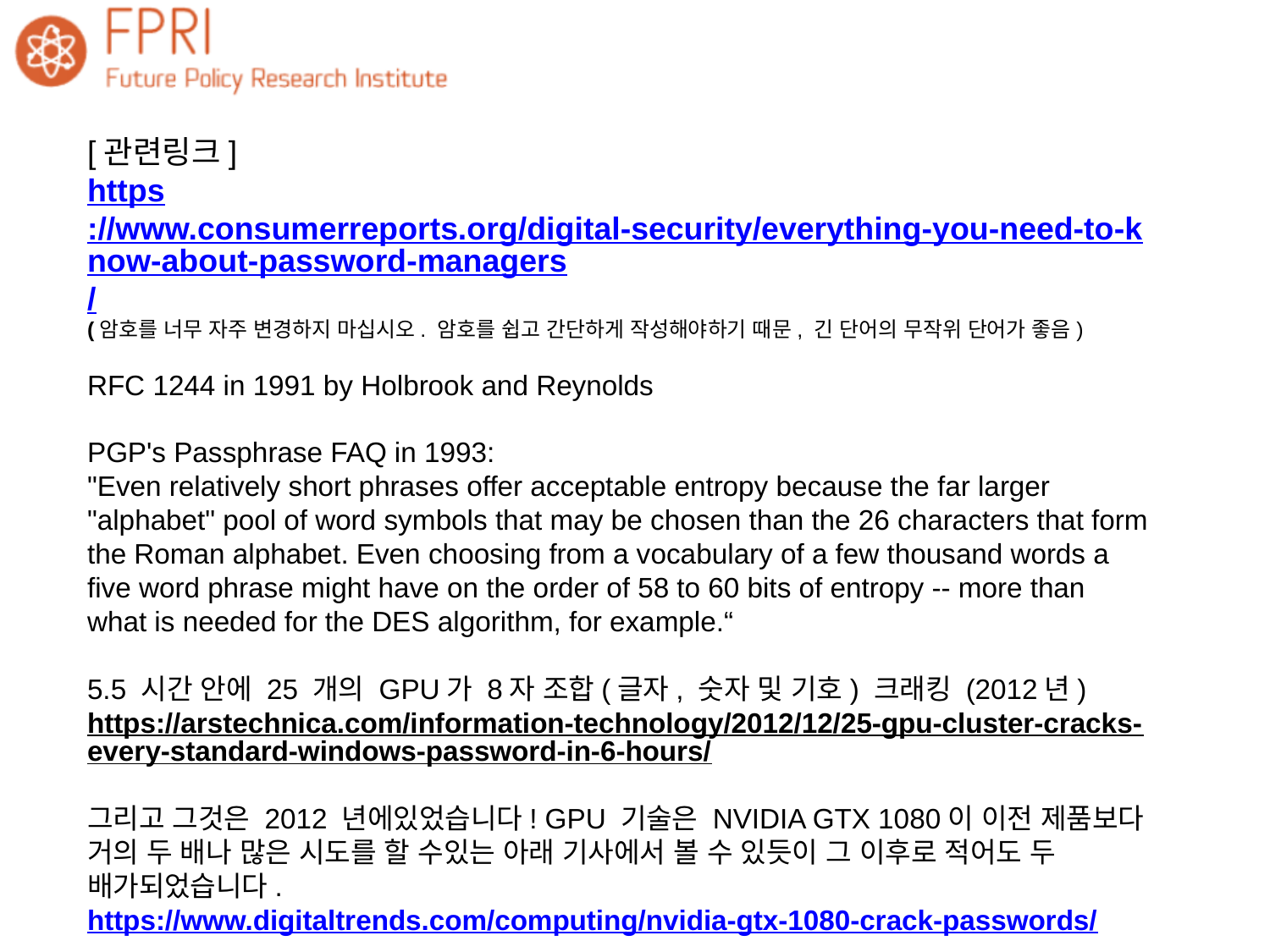

[관련링크]
https://www.consumerreports.org/digital-security/everything-you-need-to-know-about-password-managers/
(암호를 너무 자주 변경하지 마십시오. 암호를 쉽고 간단하게 작성해야하기 때문, 긴 단어의 무작위 단어가 좋음)

RFC 1244 in 1991 by Holbrook and Reynolds

PGP's Passphrase FAQ in 1993:
"Even relatively short phrases offer acceptable entropy because the far larger "alphabet" pool of word symbols that may be chosen than the 26 characters that form the Roman alphabet. Even choosing from a vocabulary of a few thousand words a five word phrase might have on the order of 58 to 60 bits of entropy -- more than what is needed for the DES algorithm, for example.“

5.5 시간 안에 25 개의 GPU가 8자 조합(글자, 숫자 및 기호) 크래킹 (2012년)
https://arstechnica.com/information-technology/2012/12/25-gpu-cluster-cracks-every-standard-windows-password-in-6-hours/
그리고 그것은 2012 년에있었습니다! GPU 기술은 NVIDIA GTX 1080이 이전 제품보다 거의 두 배나 많은 시도를 할 수있는 아래 기사에서 볼 수 있듯이 그 이후로 적어도 두 배가되었습니다.
https://www.digitaltrends.com/computing/nvidia-gtx-1080-crack-passwords/